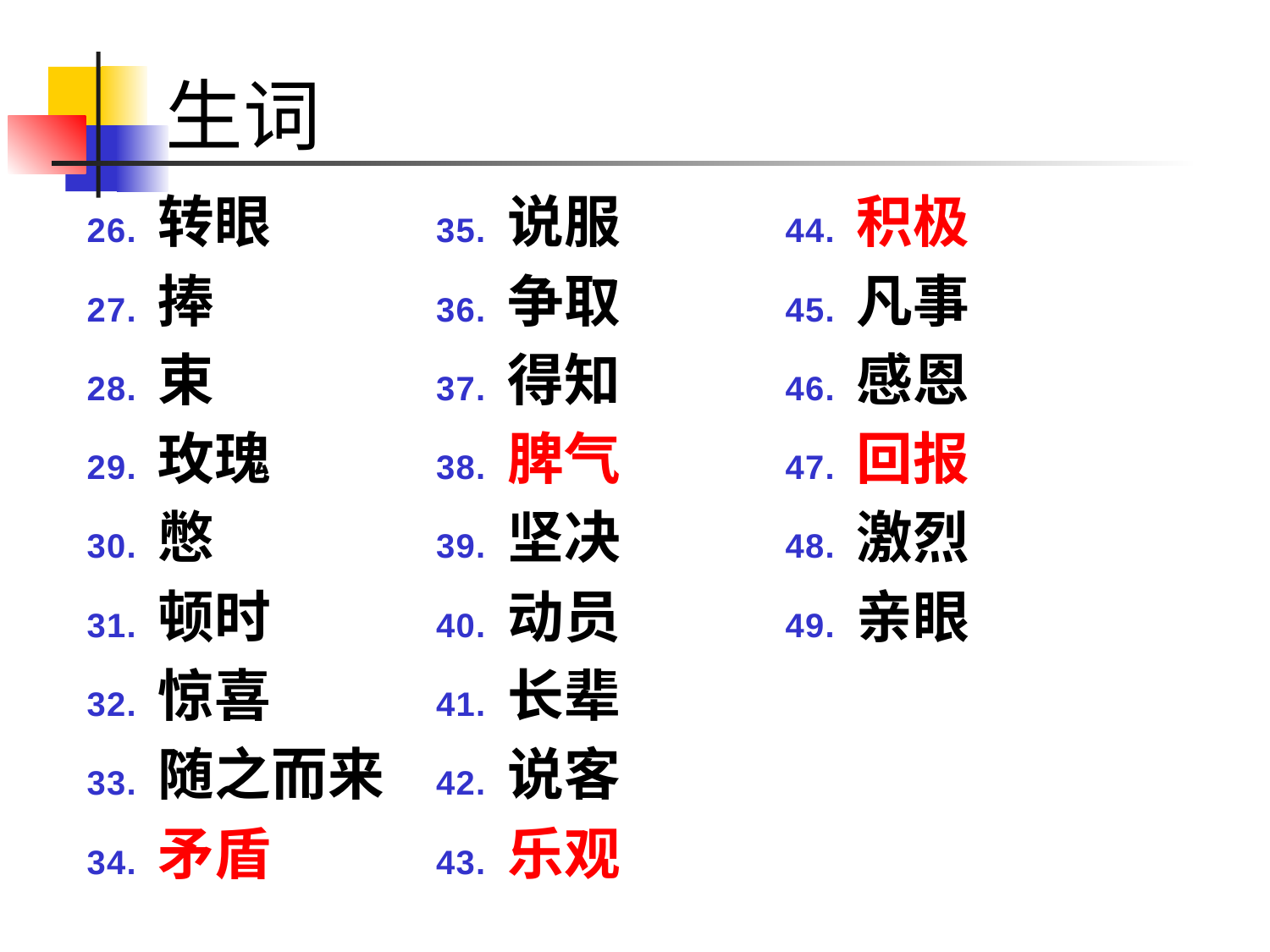

# 生词
转眼
捧
束
玫瑰
憋
顿时
惊喜
随之而来
矛盾
说服
争取
得知
脾气
坚决
动员
长辈
说客
乐观
积极
凡事
感恩
回报
激烈
亲眼